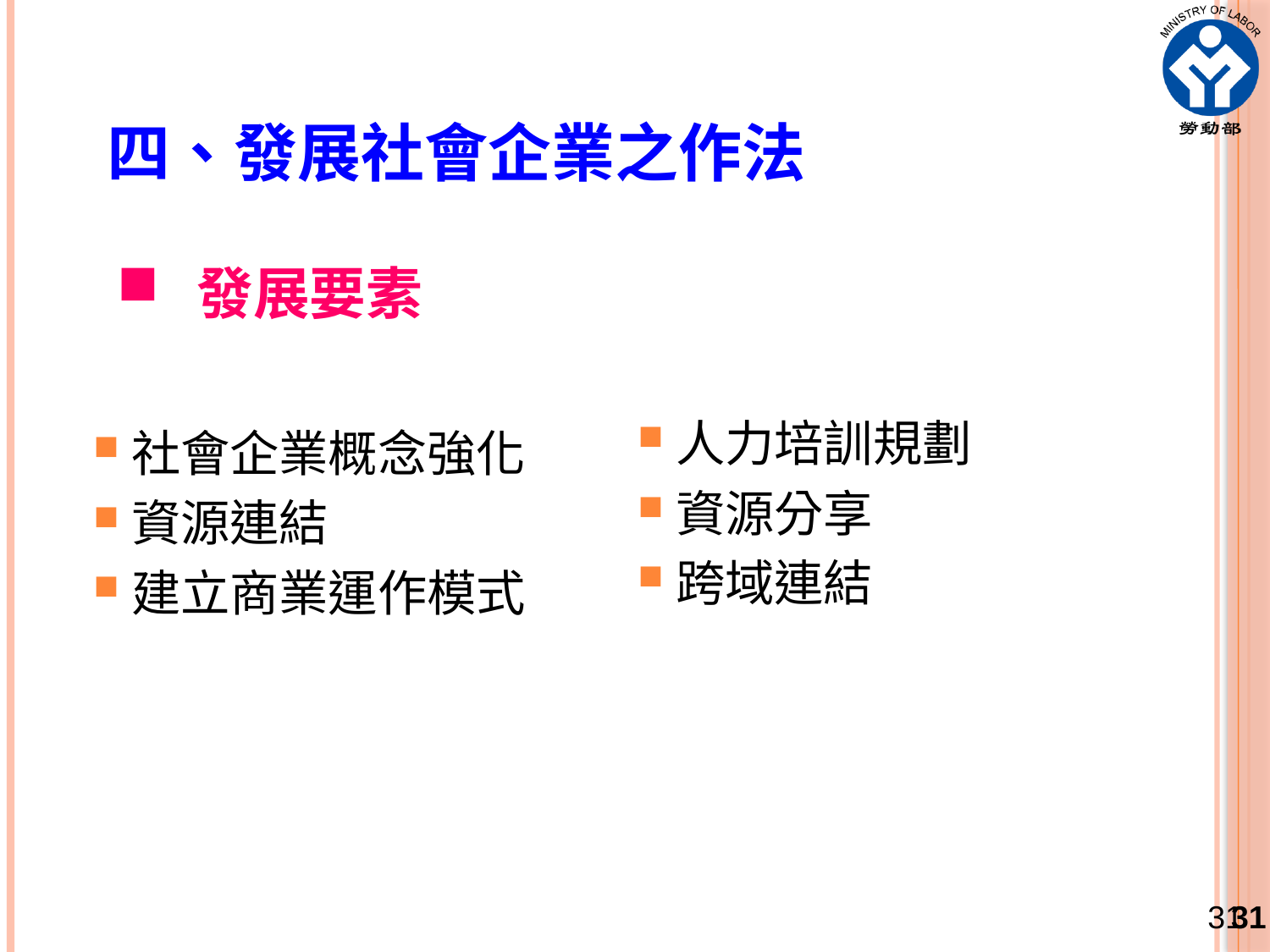

四、發展社會企業之作法
# 發展要素
人力培訓規劃
資源分享
跨域連結
社會企業概念強化
資源連結
建立商業運作模式
31
31